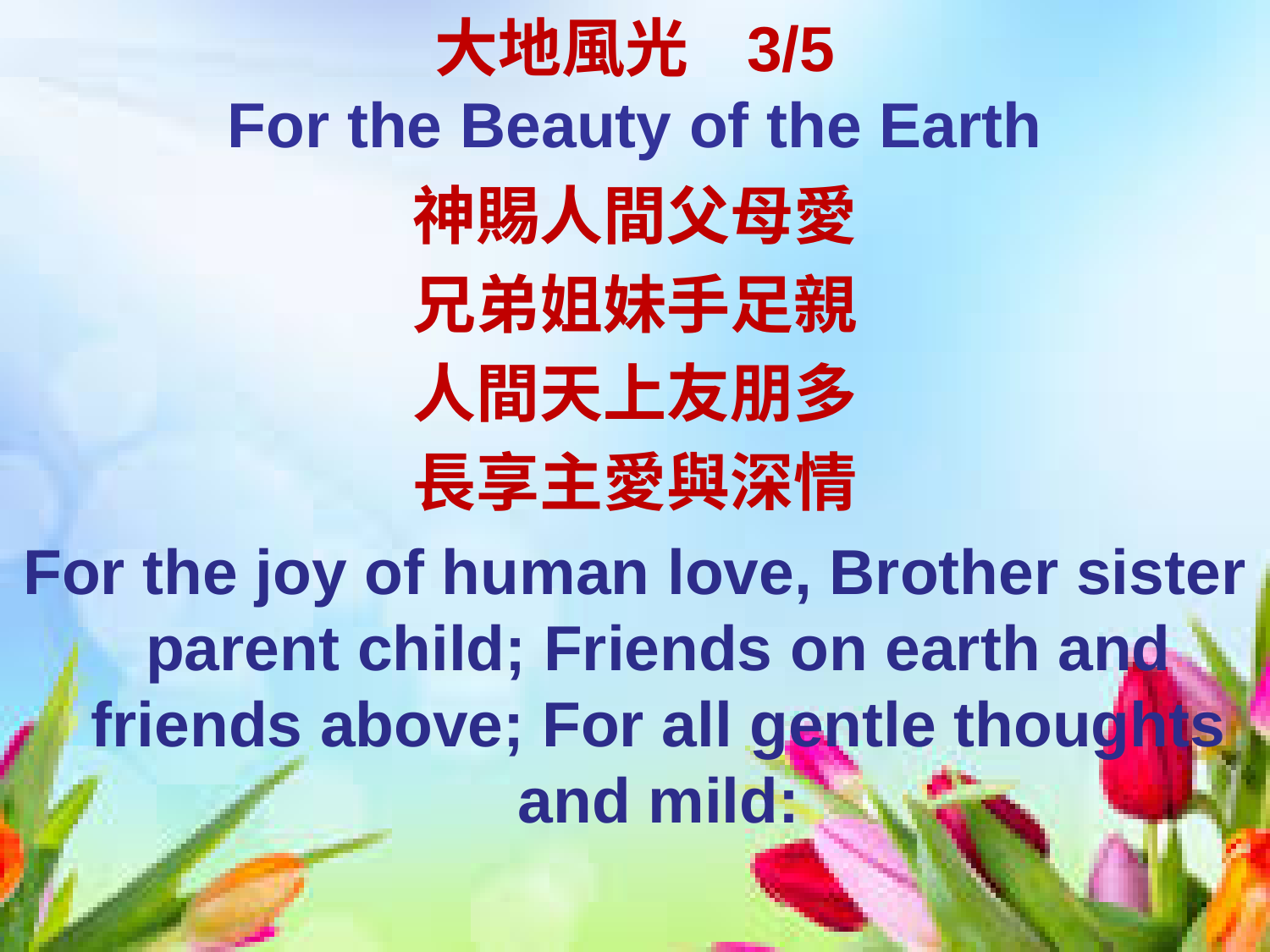

# 大地風光   3/5 For the Beauty of the Earth
神賜人間父母愛
兄弟姐妹手足親
人間天上友朋多
長享主愛與深情
For the joy of human love, Brother sister parent child; Friends on earth and friends above; For all gentle thoughts and mild: